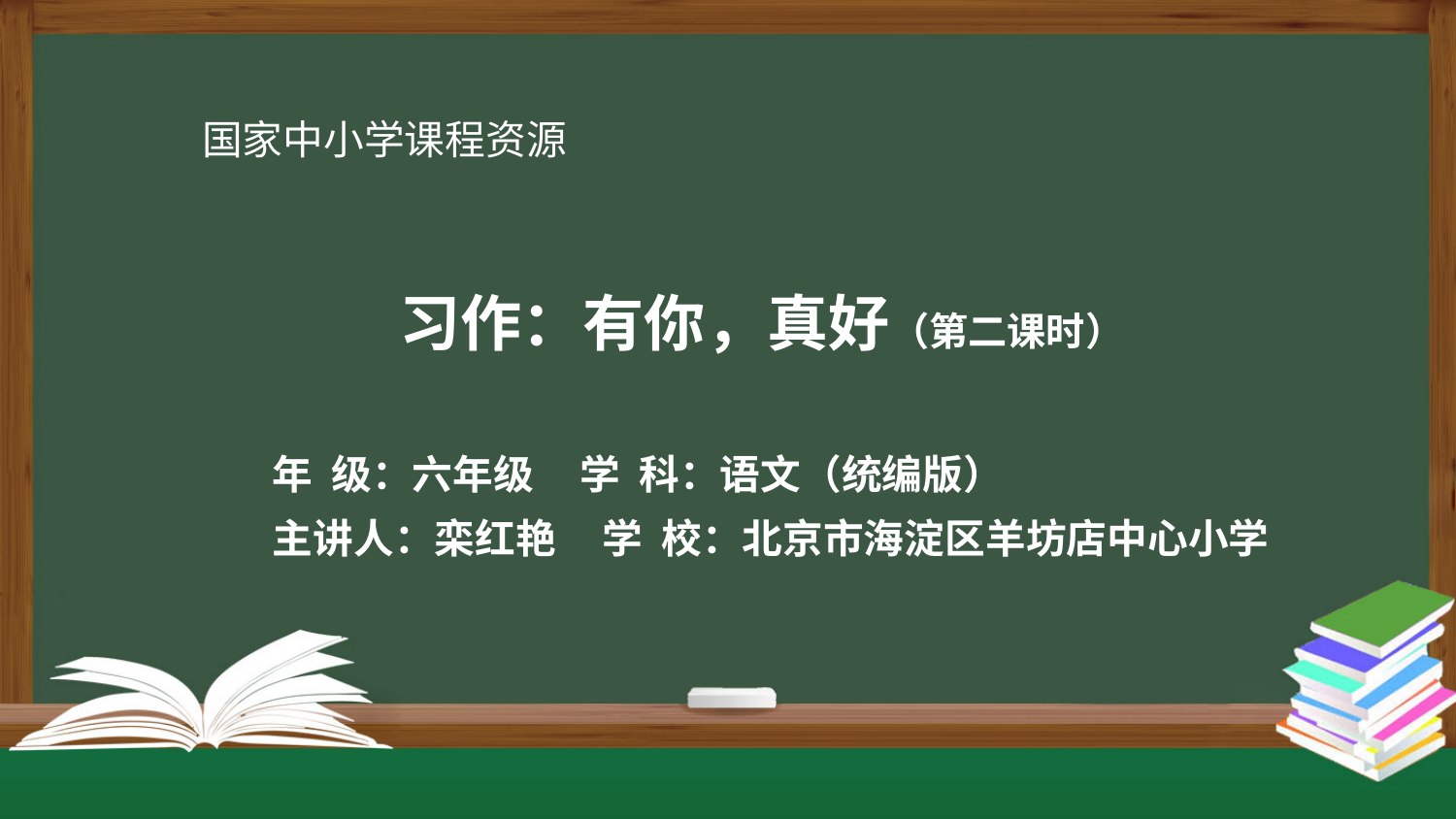

国家中小学课程资源
# 习作：有你，真好（第二课时）
年  级：六年级     学  科：语文（统编版）
主讲人：栾红艳     学  校：北京市海淀区羊坊店中心小学